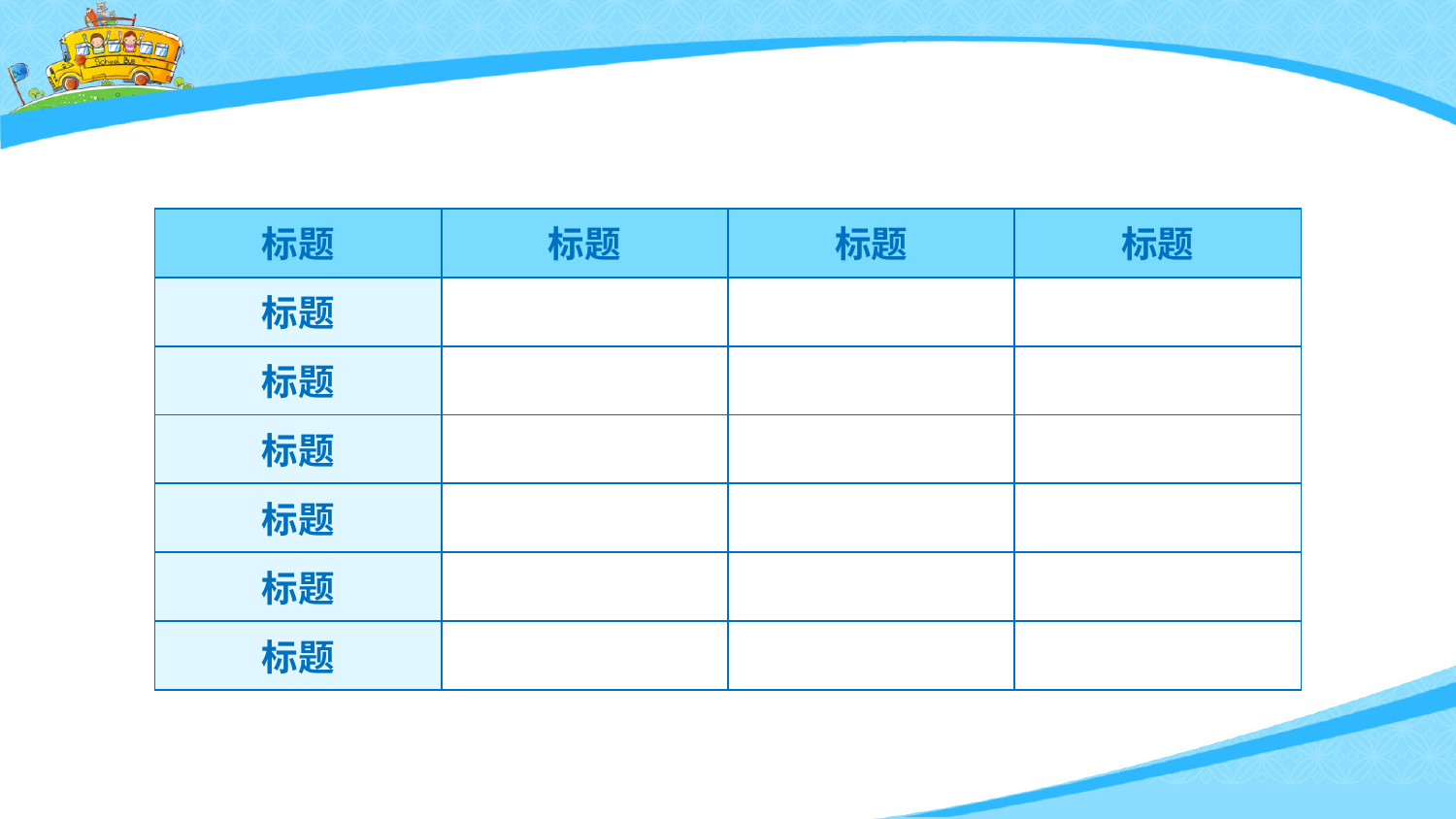

| 标题 | 标题 | 标题 | 标题 |
| --- | --- | --- | --- |
| 标题 |  |  |  |
| 标题 |  |  |  |
| 标题 |  |  |  |
| 标题 |  |  |  |
| 标题 |  |  |  |
| 标题 |  |  |  |